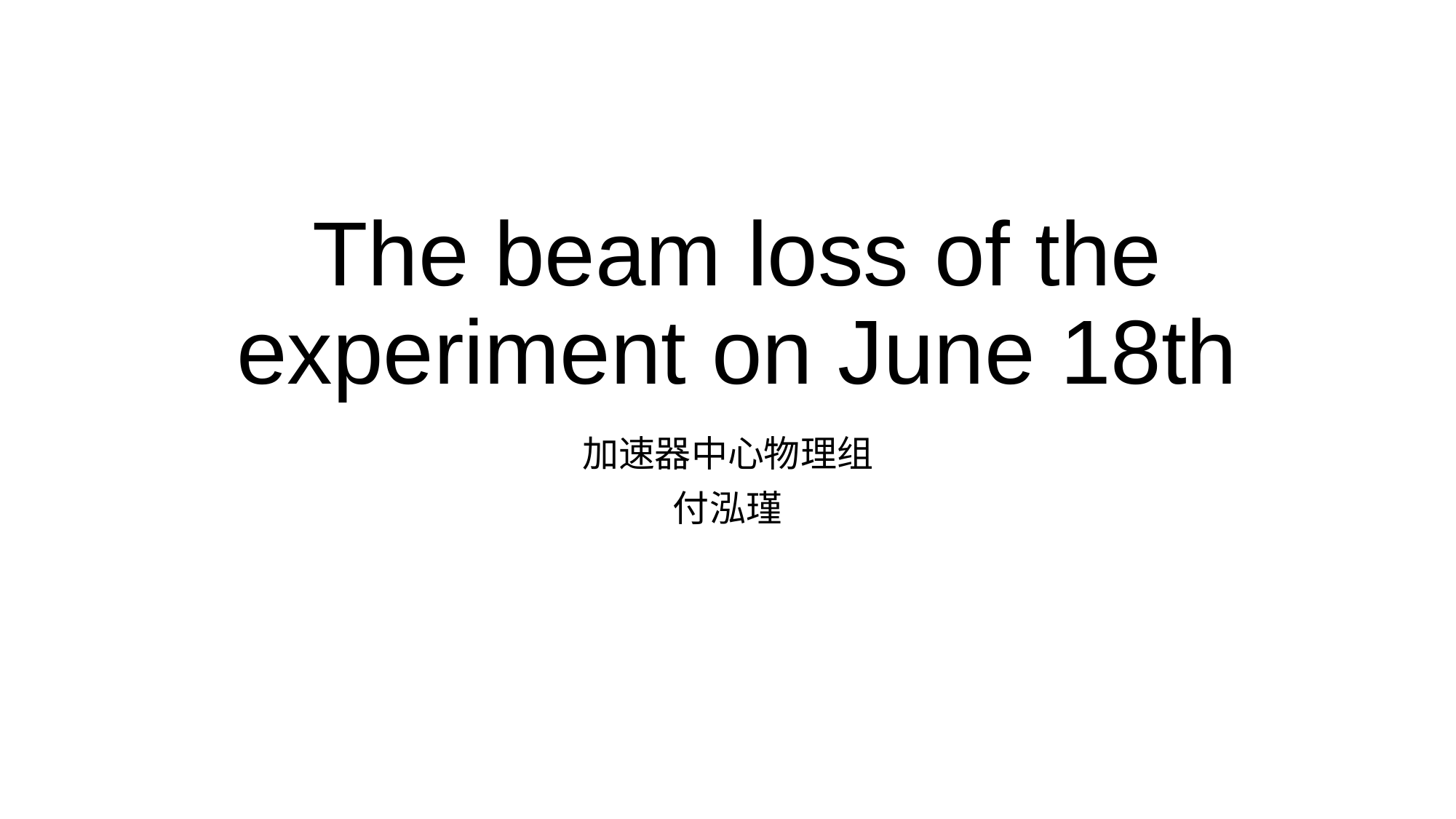

# The beam loss of the experiment on June 18th
加速器中心物理组
付泓瑾